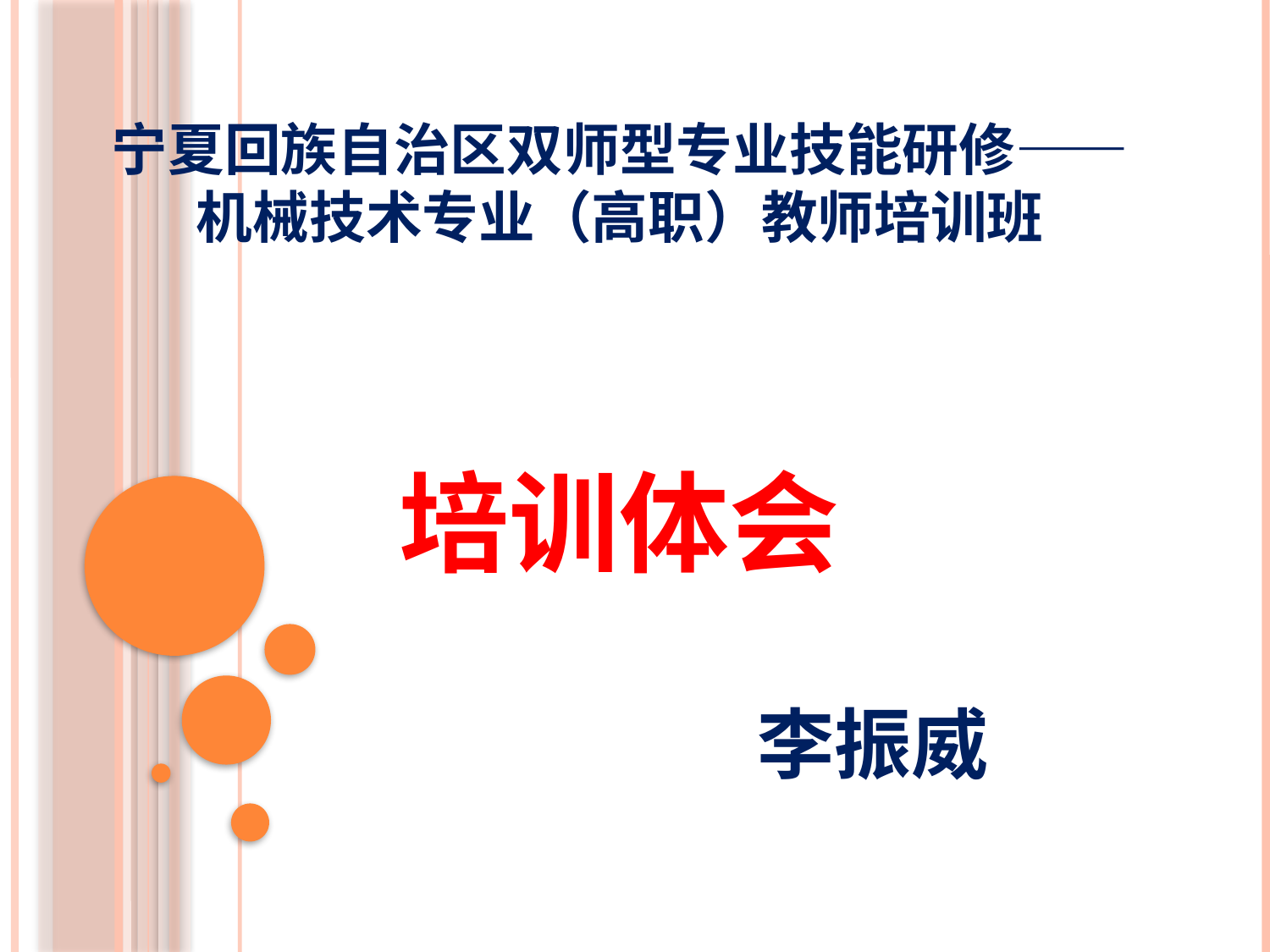

# 宁夏回族自治区双师型专业技能研修——机械技术专业（高职）教师培训班
培训体会

                            李振威